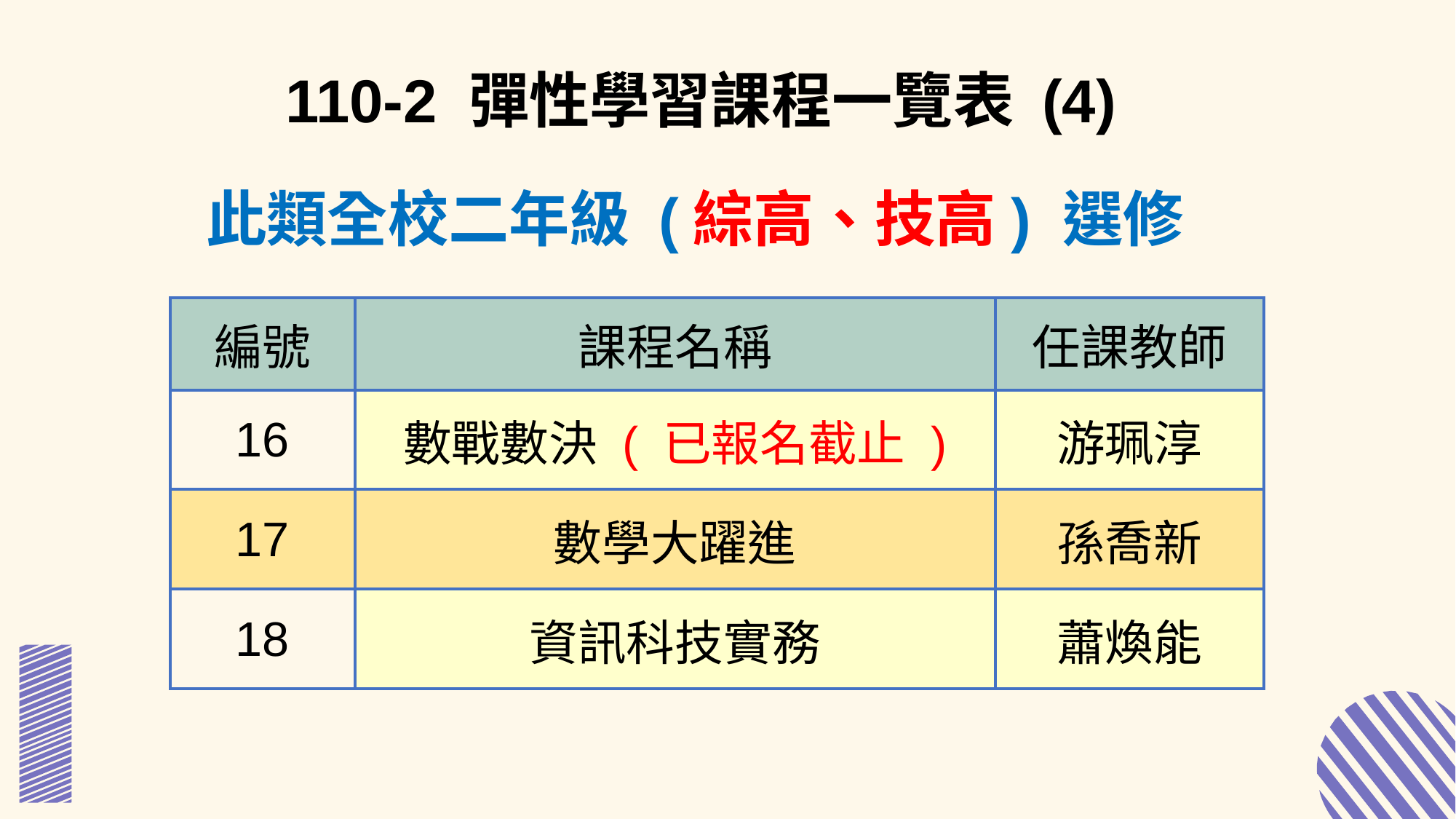

110-2 彈性學習課程一覽表 (4)
此類全校二年級 (綜高、技高) 選修
| 編號 | 課程名稱 | 任課教師 |
| --- | --- | --- |
| 16 | 數戰數決 ( 已報名截止 ) | 游珮淳 |
| 17 | 數學大躍進 | 孫喬新 |
| 18 | 資訊科技實務 | 蕭煥能 |